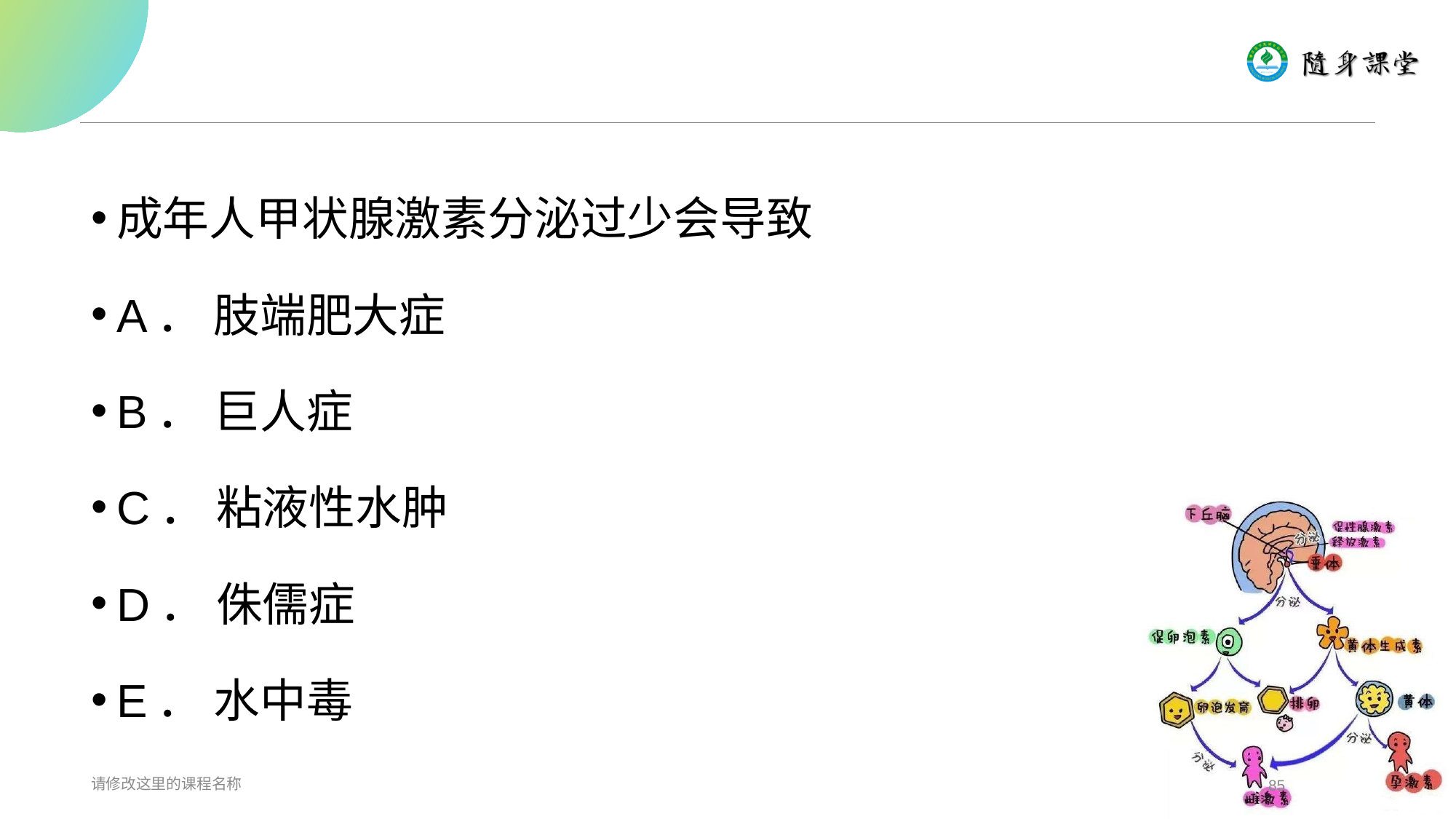

#
成年人甲状腺激素分泌过少会导致
A． 肢端肥大症
B． 巨人症
C． 粘液性水肿
D． 侏儒症
E． 水中毒
请修改这里的课程名称
85